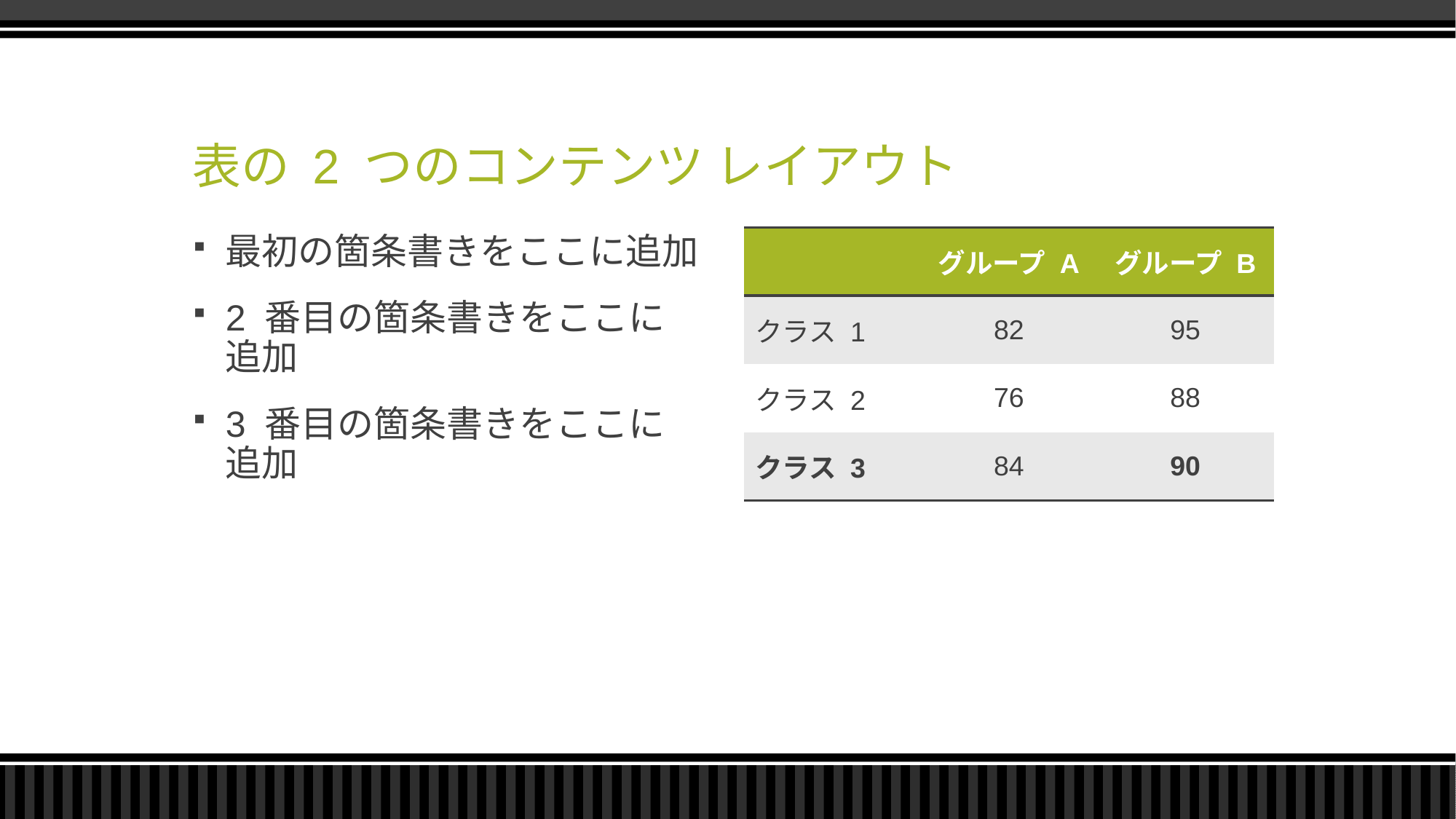

# 表の 2 つのコンテンツ レイアウト
最初の箇条書きをここに追加
2 番目の箇条書きをここに追加
3 番目の箇条書きをここに追加
|  | グループ A | グループ B |
| --- | --- | --- |
| クラス 1 | 82 | 95 |
| クラス 2 | 76 | 88 |
| クラス 3 | 84 | 90 |